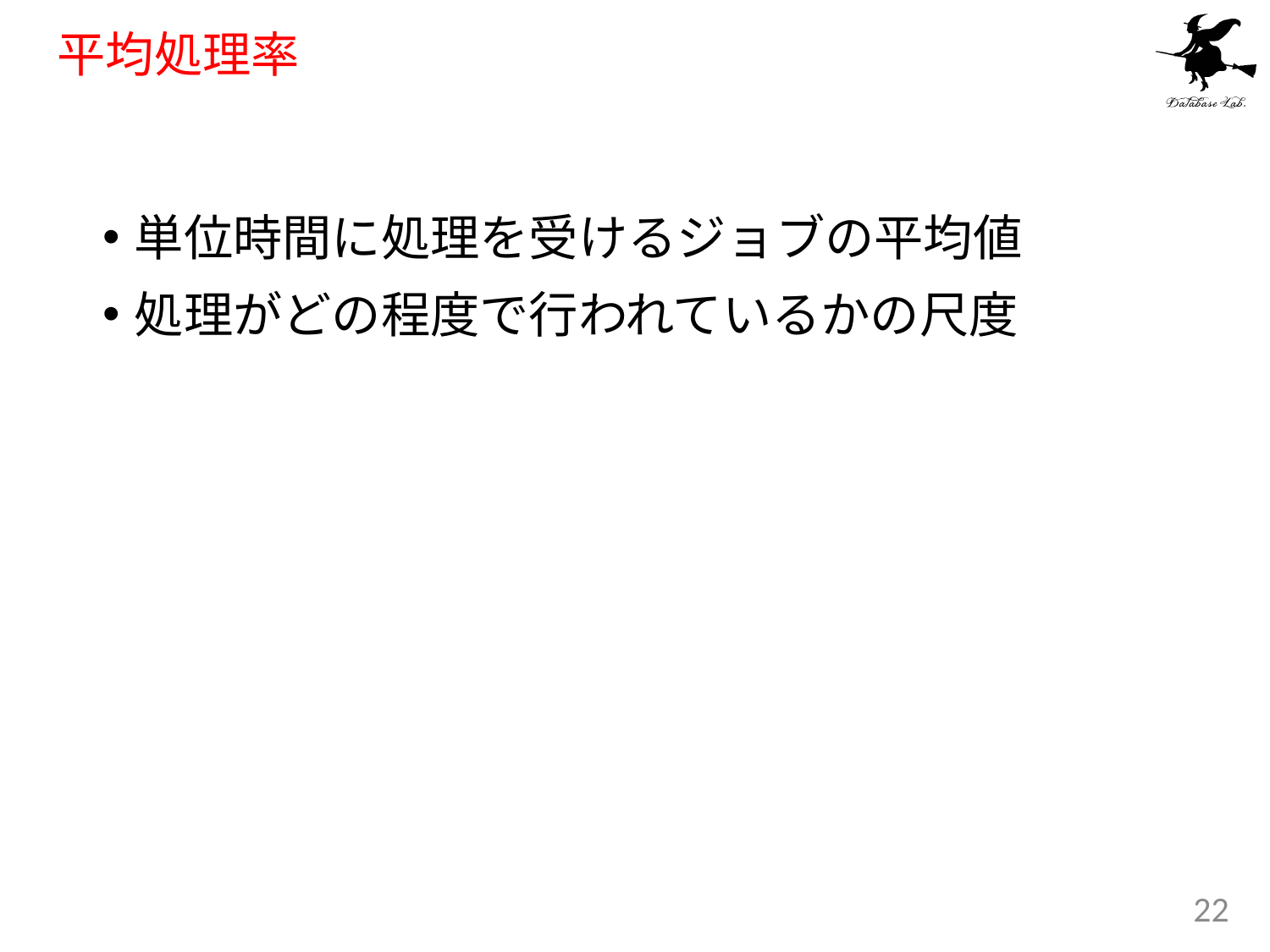

# 平均処理率
単位時間に処理を受けるジョブの平均値
処理がどの程度で行われているかの尺度

22